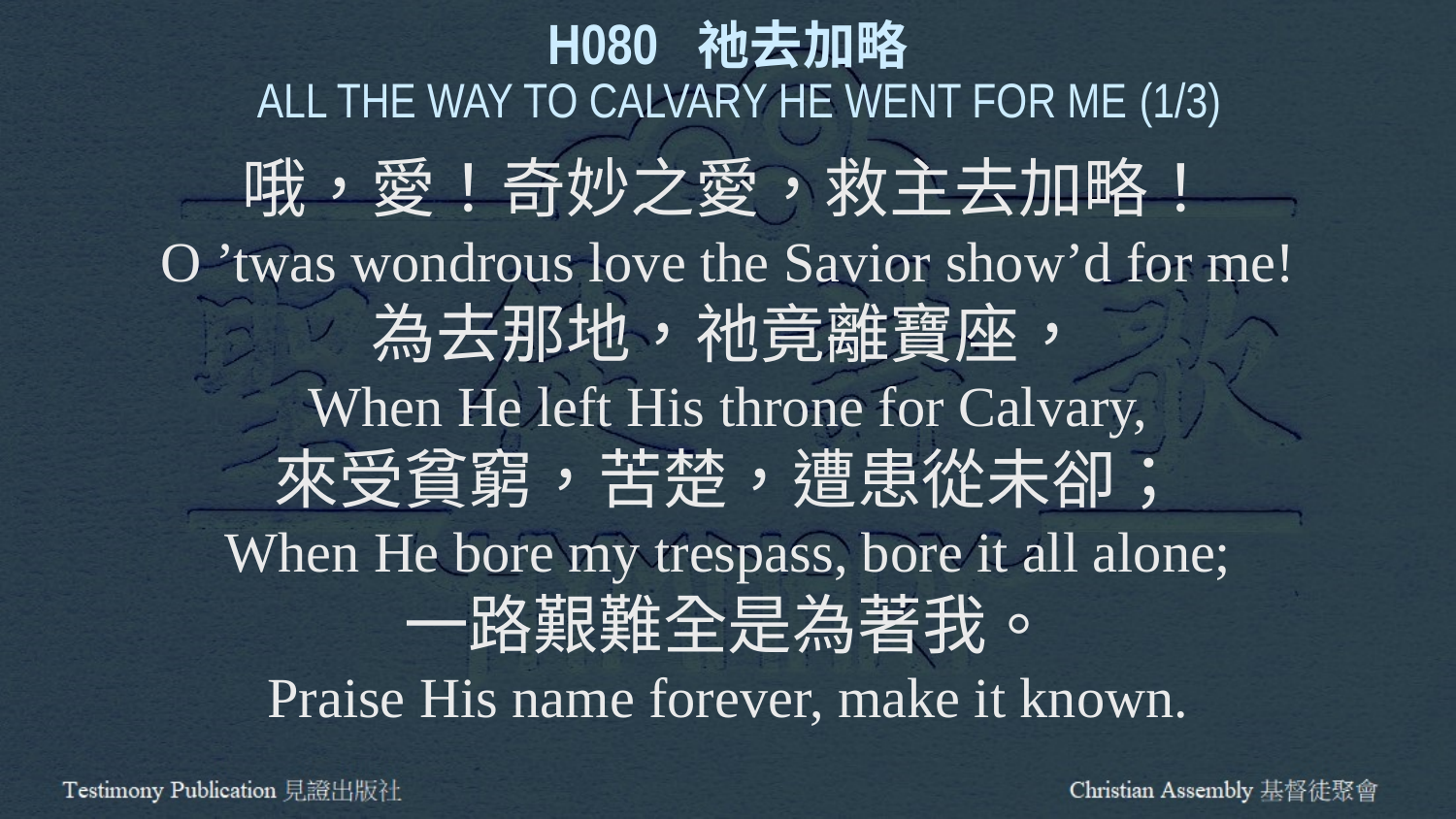

H080  祂去加略
 ALL THE WAY TO CALVARY HE WENT FOR ME (1/3)
哦，愛！奇妙之愛，救主去加略！
O ’twas wondrous love the Savior show’d for me!
為去那地，祂竟離寶座，
When He left His throne for Calvary,
來受貧窮，苦楚，遭患從未卻；
When He bore my trespass, bore it all alone;
一路艱難全是為著我。
Praise His name forever, make it known.